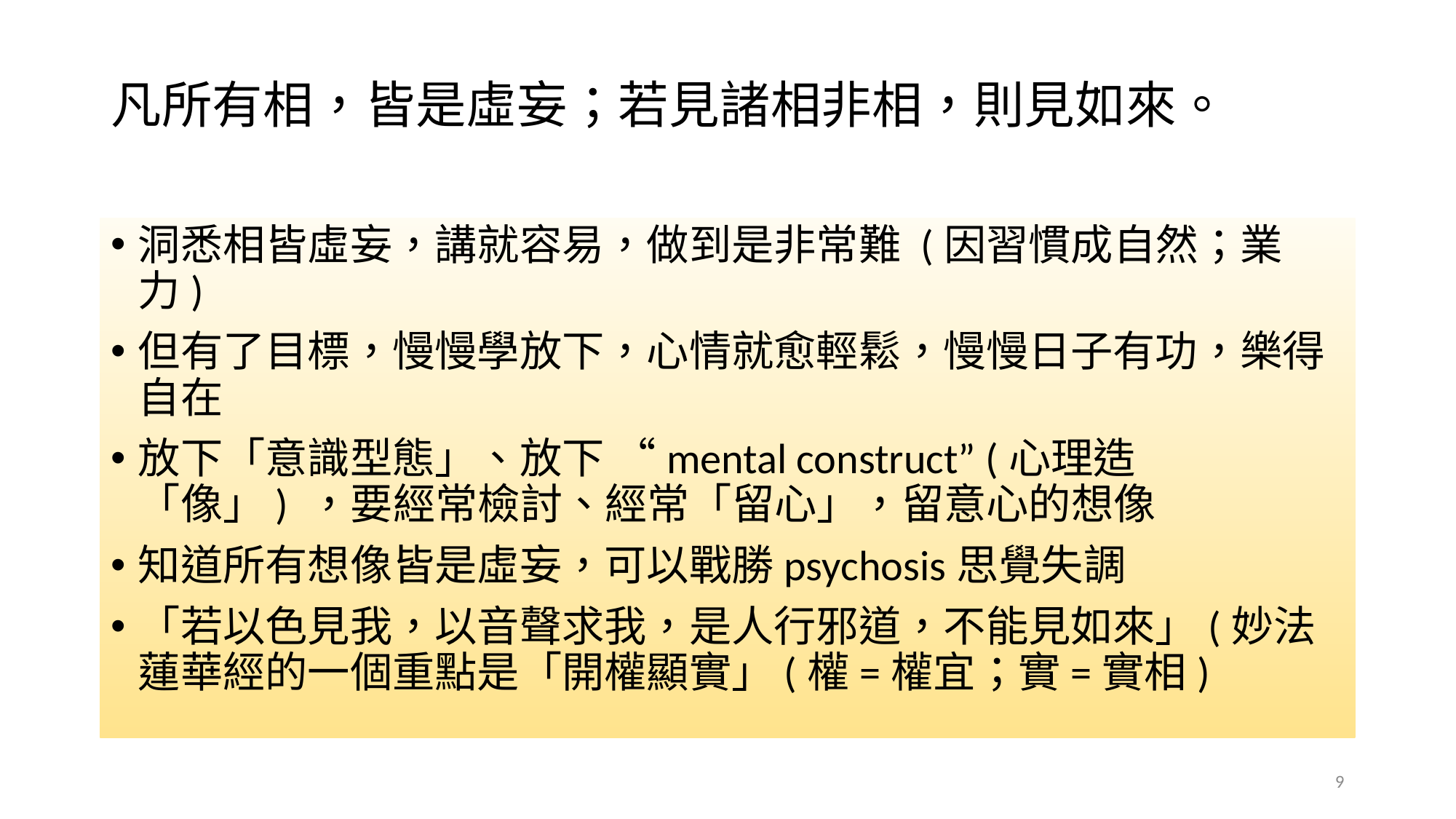

# 凡所有相，皆是虛妄；若見諸相非相，則見如來。
洞悉相皆虛妄，講就容易，做到是非常難 (因習慣成自然；業力)
但有了目標，慢慢學放下，心情就愈輕鬆，慢慢日子有功，樂得自在
放下「意識型態」、放下 “mental construct” (心理造「像」) ，要經常檢討、經常「留心」，留意心的想像
知道所有想像皆是虛妄，可以戰勝psychosis思覺失調
「若以色見我，以音聲求我，是人行邪道，不能見如來」(妙法蓮華經的一個重點是「開權顯實」(權=權宜；實=實相)
9